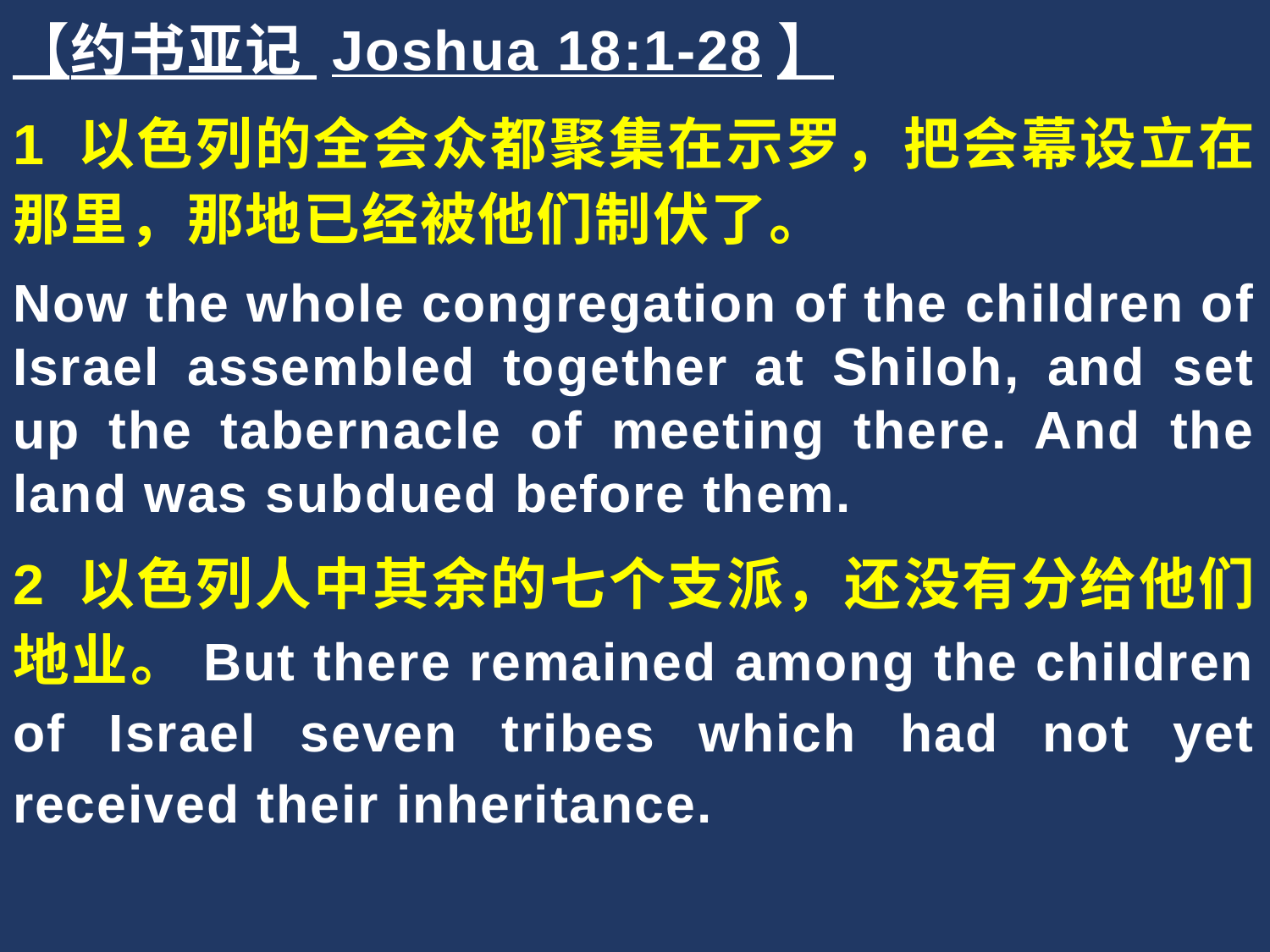

【约书亚记 Joshua 18:1-28】
1 以色列的全会众都聚集在示罗，把会幕设立在那里，那地已经被他们制伏了。
Now the whole congregation of the children of Israel assembled together at Shiloh, and set up the tabernacle of meeting there. And the land was subdued before them.
2 以色列人中其余的七个支派，还没有分给他们地业。But there remained among the children of Israel seven tribes which had not yet received their inheritance.